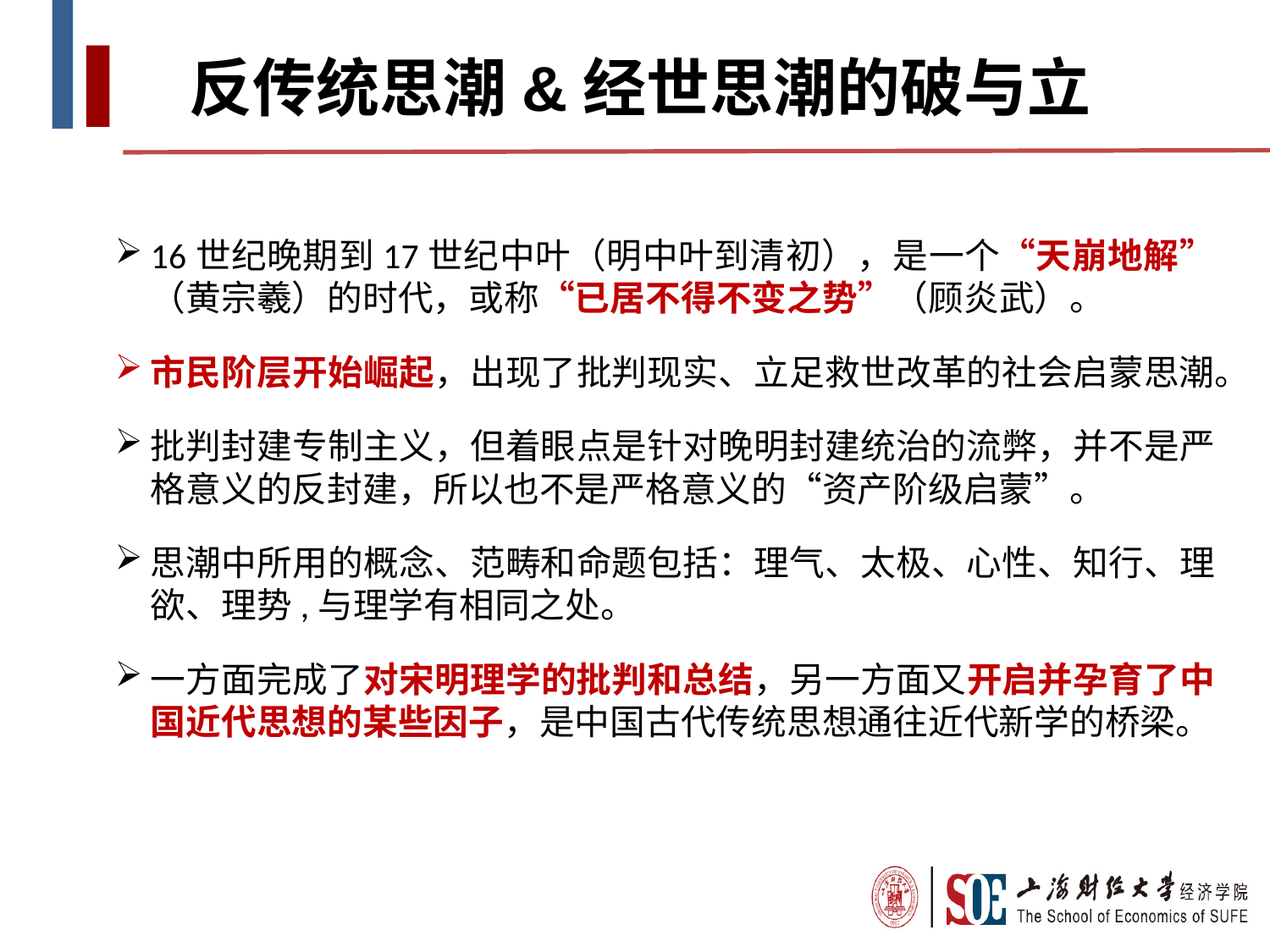

反传统思潮&经世思潮的破与立
16世纪晚期到17世纪中叶（明中叶到清初），是一个“天崩地解”（黄宗羲）的时代，或称“已居不得不变之势”（顾炎武）。
市民阶层开始崛起，出现了批判现实、立足救世改革的社会启蒙思潮。
批判封建专制主义，但着眼点是针对晚明封建统治的流弊，并不是严格意义的反封建，所以也不是严格意义的“资产阶级启蒙”。
思潮中所用的概念、范畴和命题包括：理气、太极、心性、知行、理欲、理势,与理学有相同之处。
一方面完成了对宋明理学的批判和总结，另一方面又开启并孕育了中国近代思想的某些因子，是中国古代传统思想通往近代新学的桥梁。